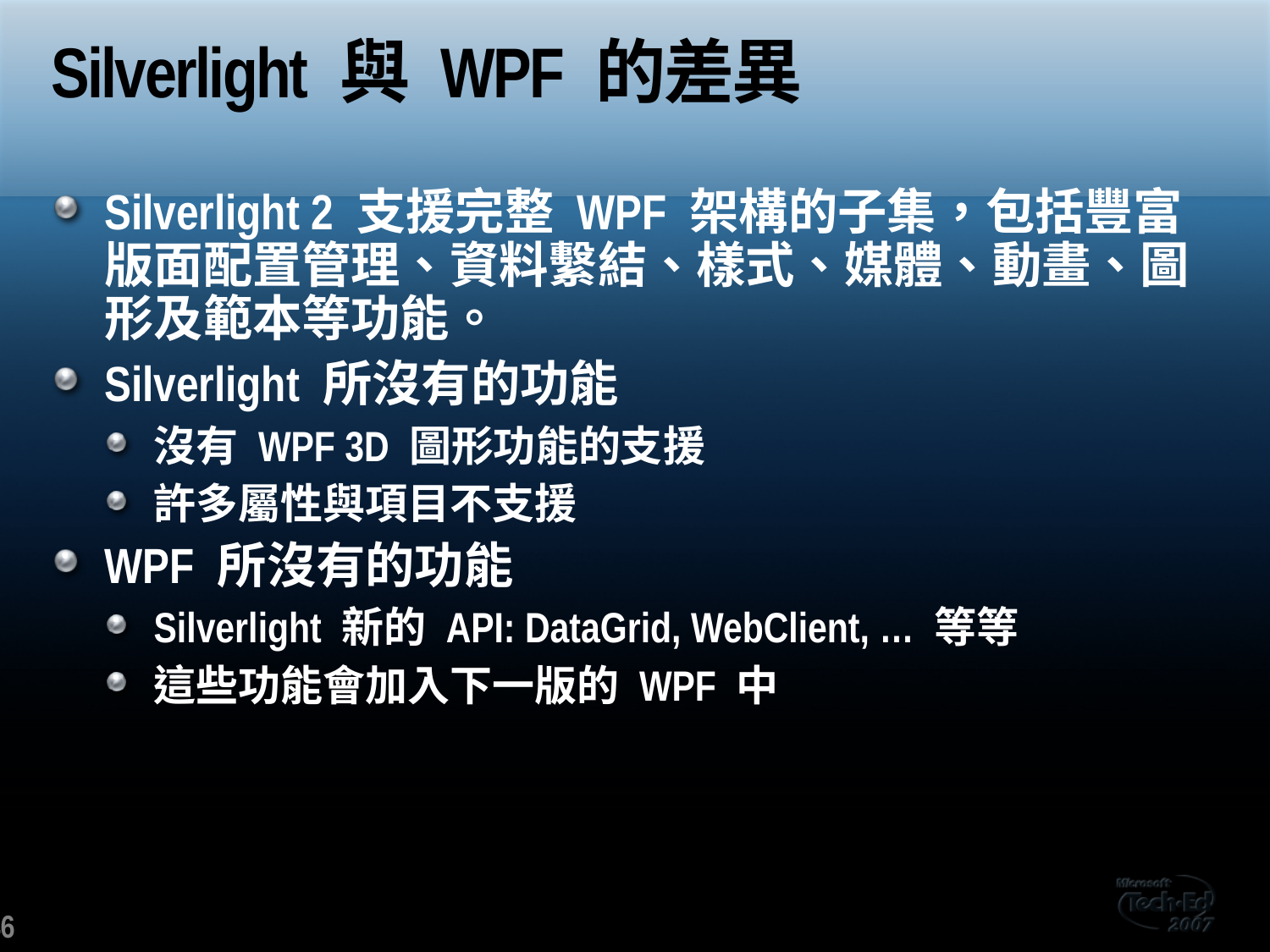

# Silverlight 與 WPF 的差異
Silverlight 2 支援完整 WPF 架構的子集，包括豐富版面配置管理、資料繫結、樣式、媒體、動畫、圖形及範本等功能。
Silverlight 所沒有的功能
沒有 WPF 3D 圖形功能的支援
許多屬性與項目不支援
WPF 所沒有的功能
Silverlight 新的 API: DataGrid, WebClient, … 等等
這些功能會加入下一版的 WPF 中